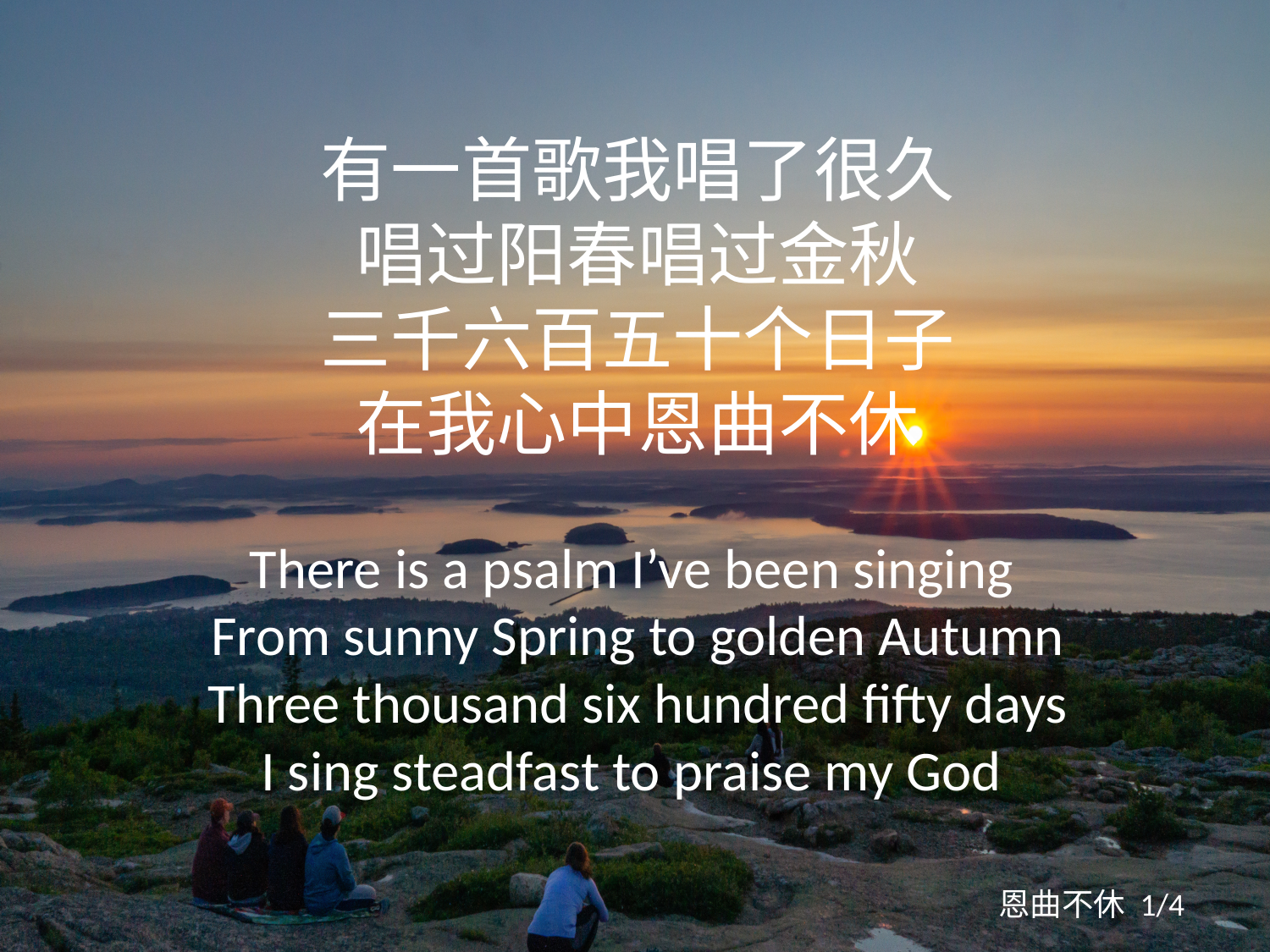

有一首歌我唱了很久
唱过阳春唱过金秋
三千六百五十个日子
在我心中恩曲不休

There is a psalm I’ve been singing
From sunny Spring to golden Autumn
Three thousand six hundred fifty days
I sing steadfast to praise my God
恩曲不休 1/4